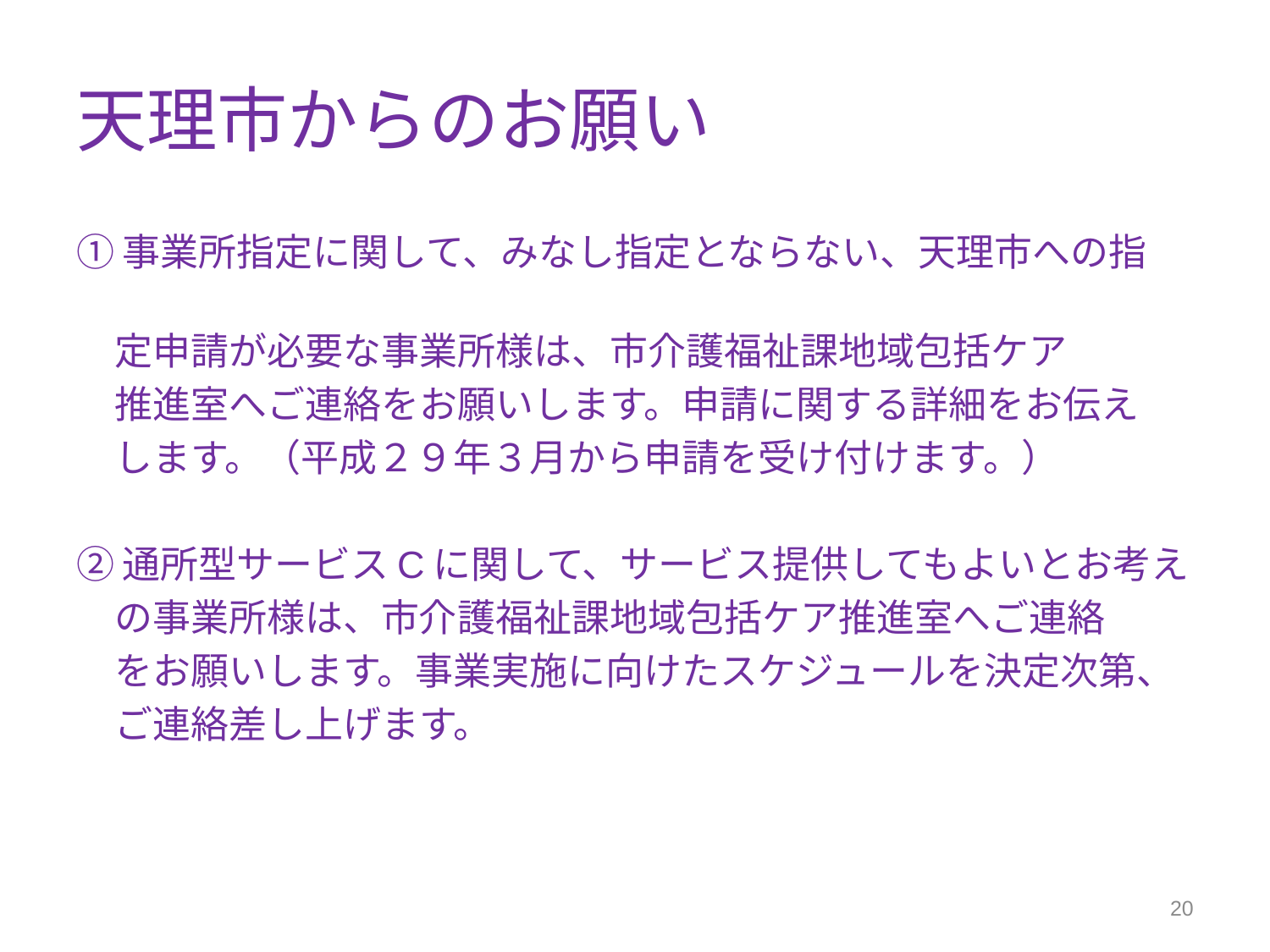

# 天理市からのお願い
①事業所指定に関して、みなし指定とならない、天理市への指
　定申請が必要な事業所様は、市介護福祉課地域包括ケア
　推進室へご連絡をお願いします。申請に関する詳細をお伝え
　します。（平成２９年３月から申請を受け付けます。）

②通所型サービスCに関して、サービス提供してもよいとお考え
　の事業所様は、市介護福祉課地域包括ケア推進室へご連絡
　をお願いします。事業実施に向けたスケジュールを決定次第、
　ご連絡差し上げます。

20